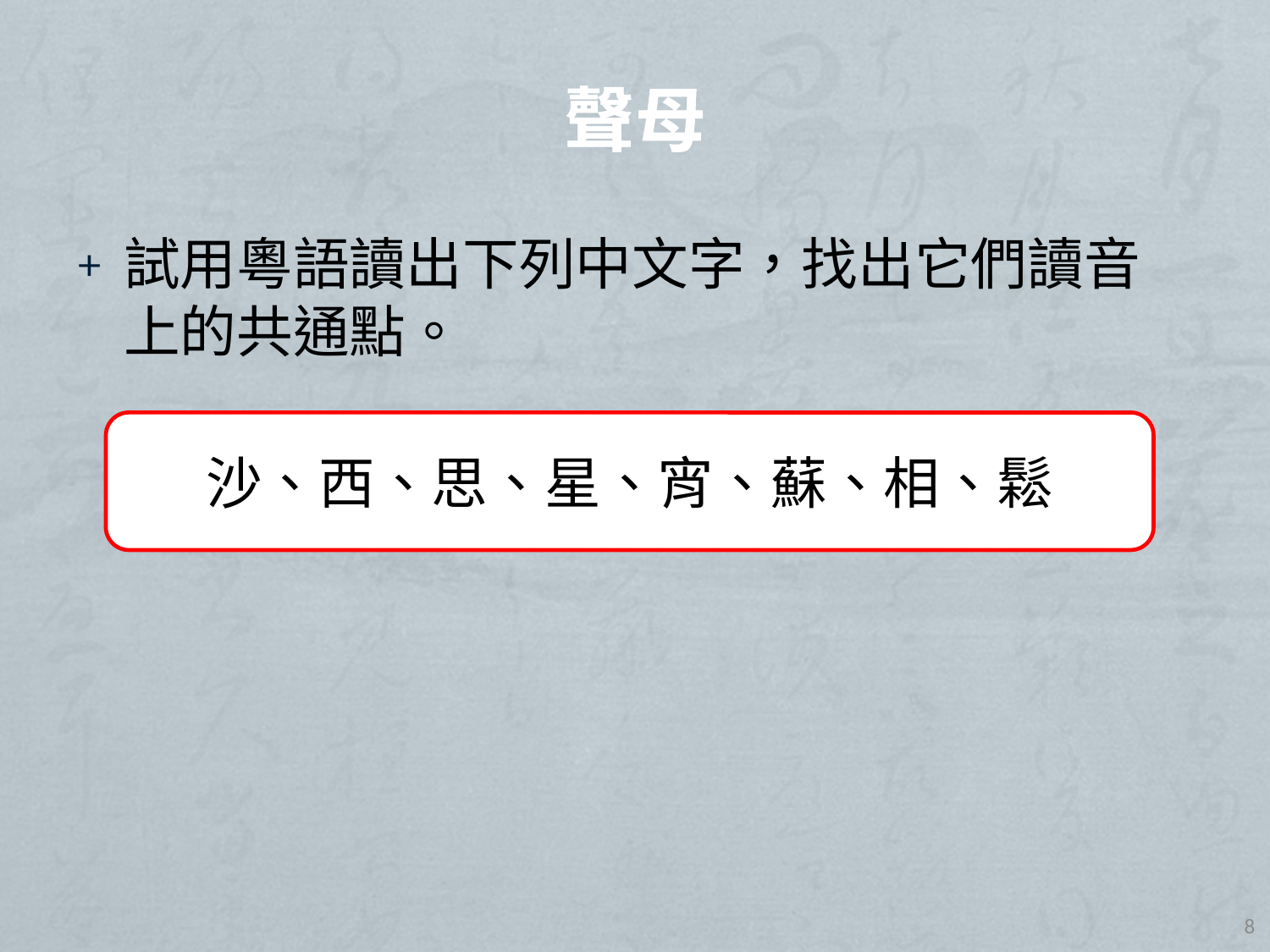

# 聲母
試用粵語讀出下列中文字，找出它們讀音上的共通點。

沙、西、思、星、宵、蘇、相、鬆
8